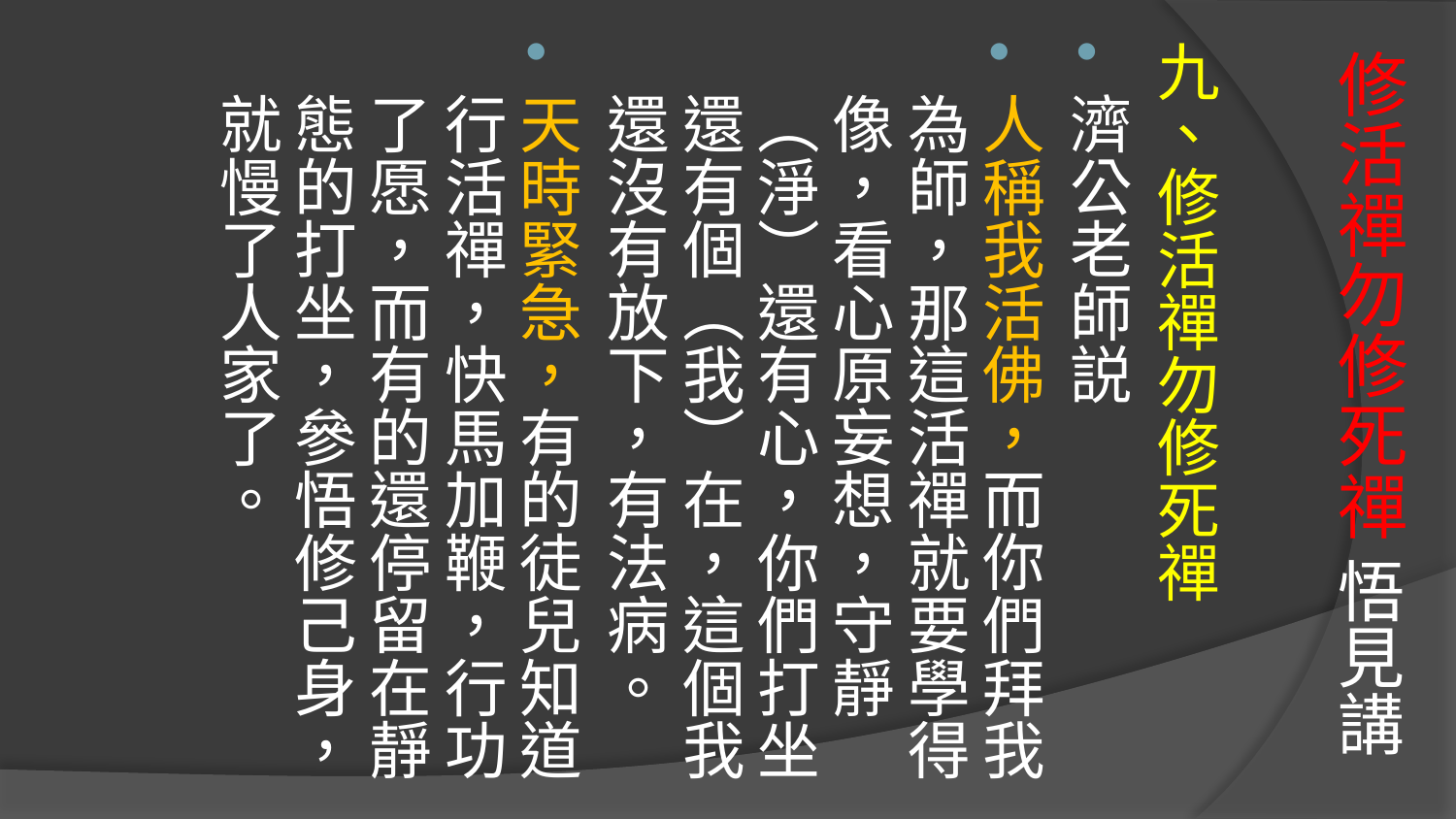

# 修活禪勿修死禪 悟見講
九、修活禪勿修死禪
濟公老師説
人稱我活佛，而你們拜我為師，那這活禪就要學得像，看心原妄想，守靜（淨）還有心，你們打坐還有個（我）在，這個我還沒有放下，有法病。
天時緊急，有的徒兒知道行活禪，快馬加鞭，行功了愿，而有的還停留在靜態的打坐，參悟修己身，就慢了人家了。